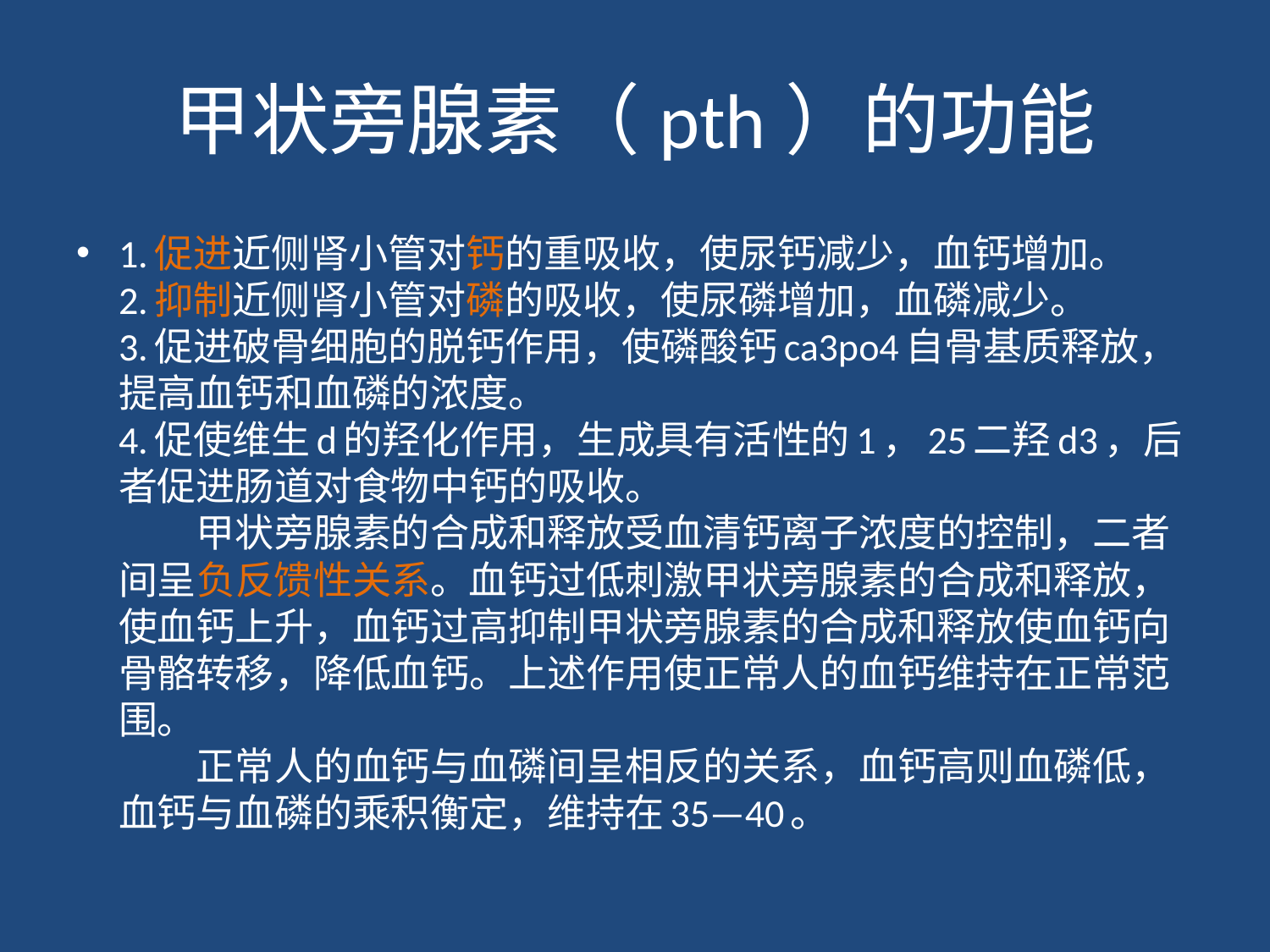

# 甲状旁腺素（pth）的功能
1.促进近侧肾小管对钙的重吸收，使尿钙减少，血钙增加。
2.抑制近侧肾小管对磷的吸收，使尿磷增加，血磷减少。
3.促进破骨细胞的脱钙作用，使磷酸钙ca3po4自骨基质释放，提高血钙和血磷的浓度。
4.促使维生d的羟化作用，生成具有活性的1，25二羟d3，后者促进肠道对食物中钙的吸收。
　　甲状旁腺素的合成和释放受血清钙离子浓度的控制，二者间呈负反馈性关系。血钙过低刺激甲状旁腺素的合成和释放，使血钙上升，血钙过高抑制甲状旁腺素的合成和释放使血钙向骨骼转移，降低血钙。上述作用使正常人的血钙维持在正常范围。
　　正常人的血钙与血磷间呈相反的关系，血钙高则血磷低，血钙与血磷的乘积衡定，维持在35—40。